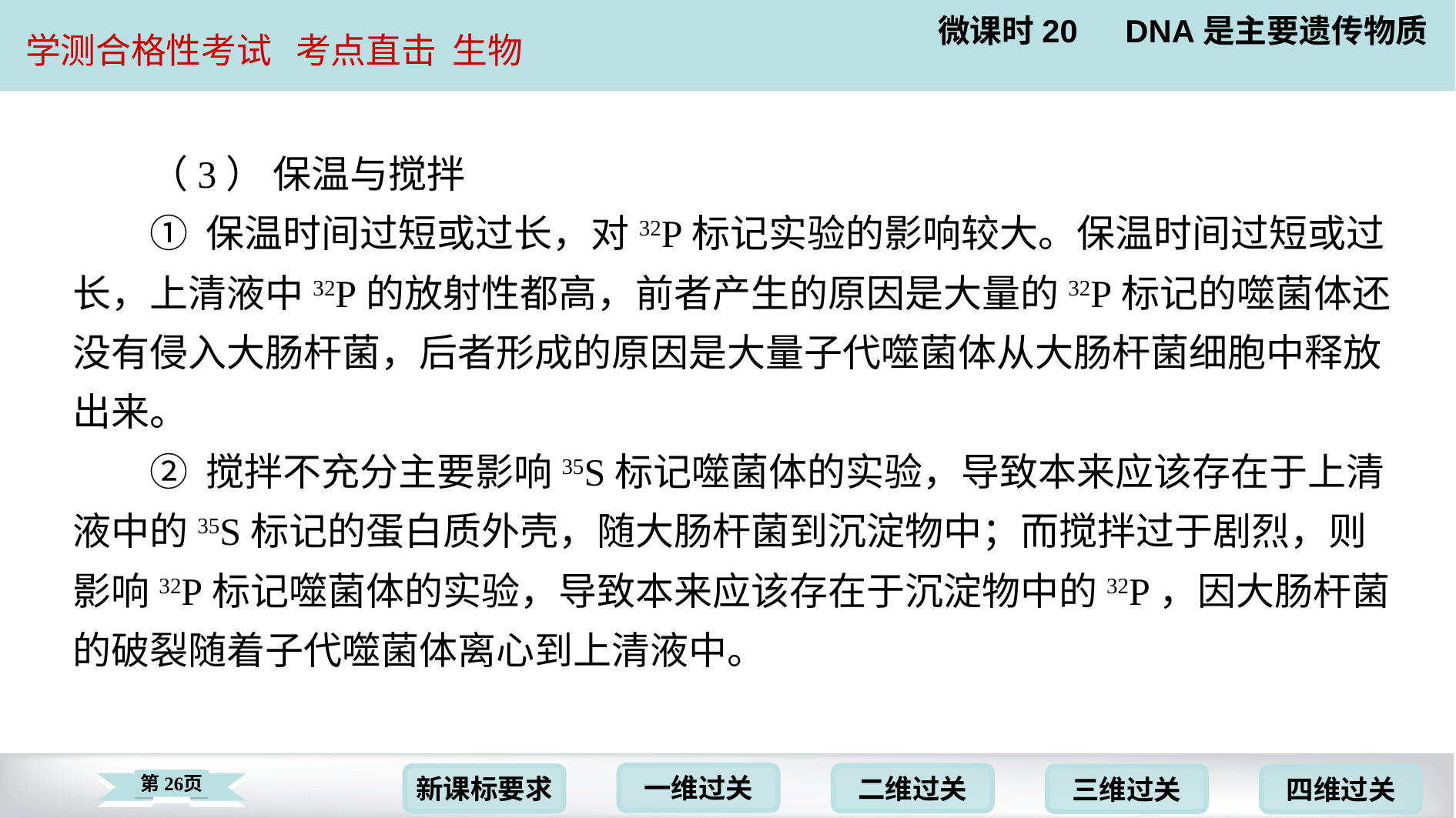

（3） 保温与搅拌
① 保温时间过短或过长，对32P标记实验的影响较大。保温时间过短或过
长，上清液中32P的放射性都高，前者产生的原因是大量的32P标记的噬菌体还
没有侵入大肠杆菌，后者形成的原因是大量子代噬菌体从大肠杆菌细胞中释放
出来。
② 搅拌不充分主要影响35S标记噬菌体的实验，导致本来应该存在于上清
液中的35S标记的蛋白质外壳，随大肠杆菌到沉淀物中；而搅拌过于剧烈，则
影响32P标记噬菌体的实验，导致本来应该存在于沉淀物中的32P，因大肠杆菌
的破裂随着子代噬菌体离心到上清液中。